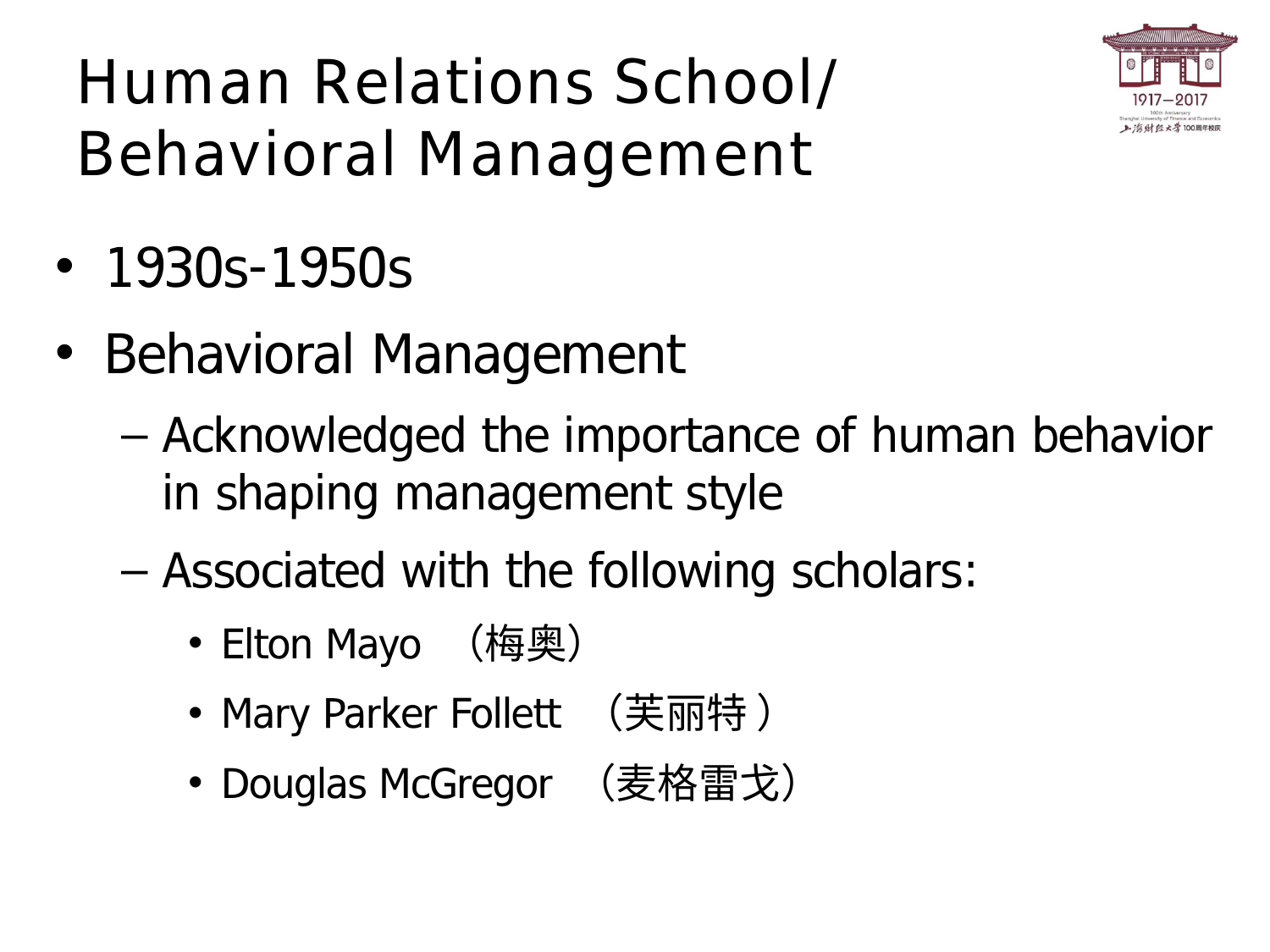

# Human Relations School/ Behavioral Management
1930s-1950s
Behavioral Management
Acknowledged the importance of human behavior in shaping management style
Associated with the following scholars:
Elton Mayo （梅奥）
Mary Parker Follett （芙丽特 ）
Douglas McGregor （麦格雷戈）